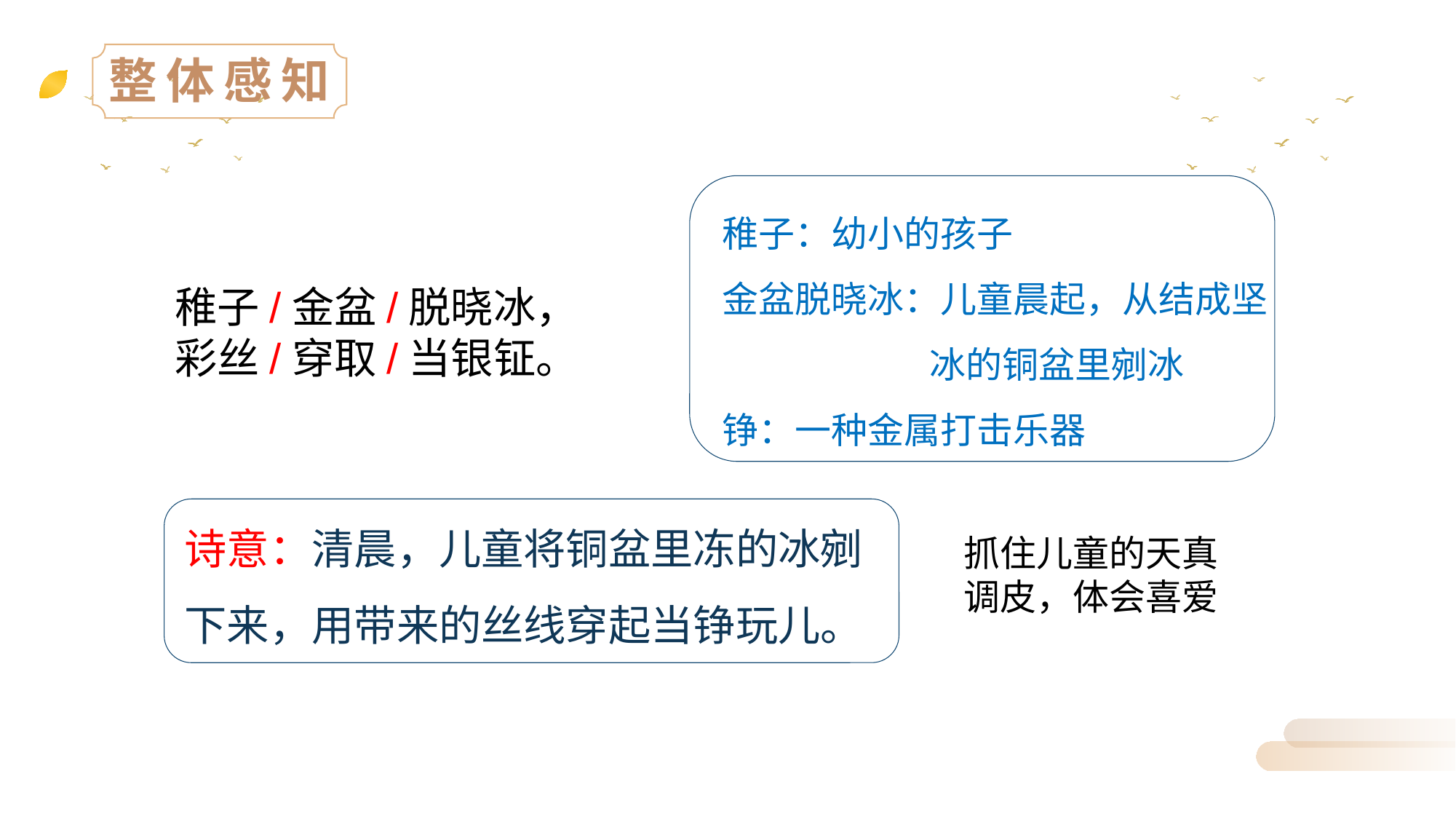

稚子：幼小的孩子
金盆脱晓冰：儿童晨起，从结成坚
              冰的铜盆里剜冰
铮：一种金属打击乐器
稚子/金盆/脱晓冰，
彩丝/穿取/当银钲。

诗意：清晨，儿童将铜盆里冻的冰剜下来，用带来的丝线穿起当铮玩儿。

抓住儿童的天真调皮，体会喜爱